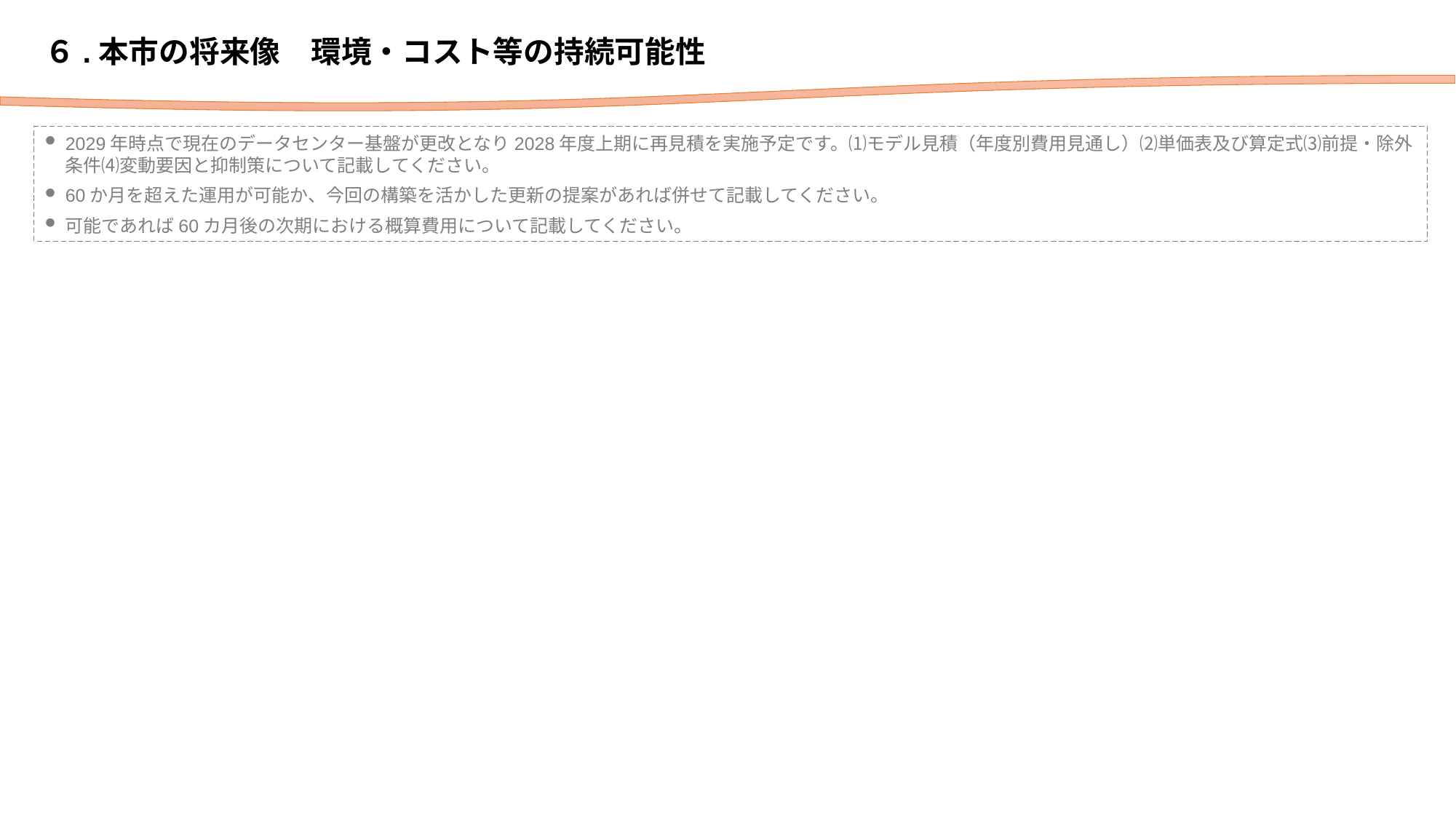

６.本市の将来像　環境・コスト等の持続可能性

2029年時点で現在のデータセンター基盤が更改となり2028年度上期に再見積を実施予定です。⑴モデル見積（年度別費用見通し）⑵単価表及び算定式⑶前提・除外条件⑷変動要因と抑制策について記載してください。
60か月を超えた運用が可能か、今回の構築を活かした更新の提案があれば併せて記載してください。
可能であれば60カ月後の次期における概算費用について記載してください。